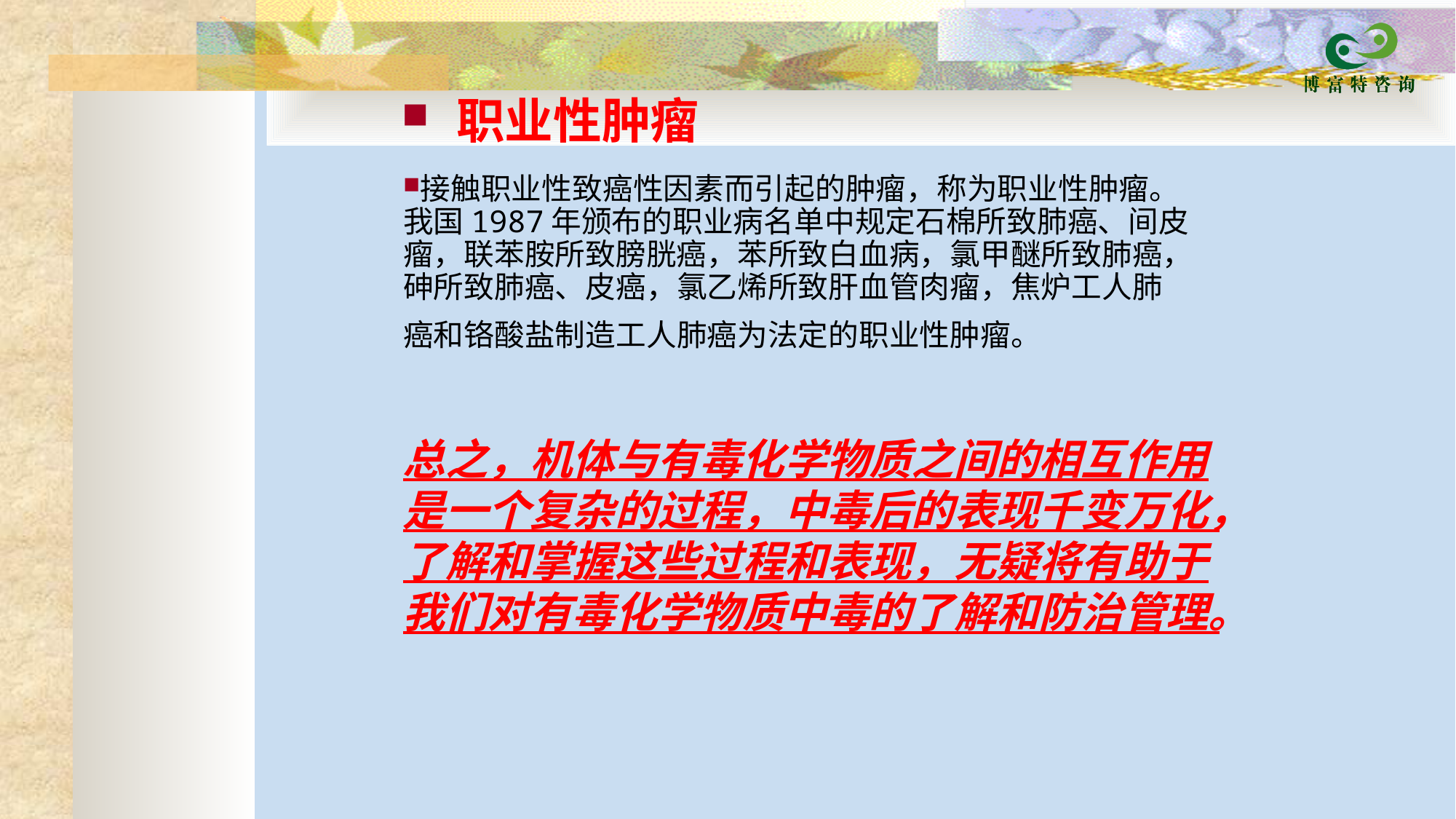

职业性肿瘤
接触职业性致癌性因素而引起的肿瘤，称为职业性肿瘤。我国1987年颁布的职业病名单中规定石棉所致肺癌、间皮瘤，联苯胺所致膀胱癌，苯所致白血病，氯甲醚所致肺癌，砷所致肺癌、皮癌，氯乙烯所致肝血管肉瘤，焦炉工人肺癌和铬酸盐制造工人肺癌为法定的职业性肿瘤。
总之，机体与有毒化学物质之间的相互作用是一个复杂的过程，中毒后的表现千变万化，了解和掌握这些过程和表现，无疑将有助于我们对有毒化学物质中毒的了解和防治管理。